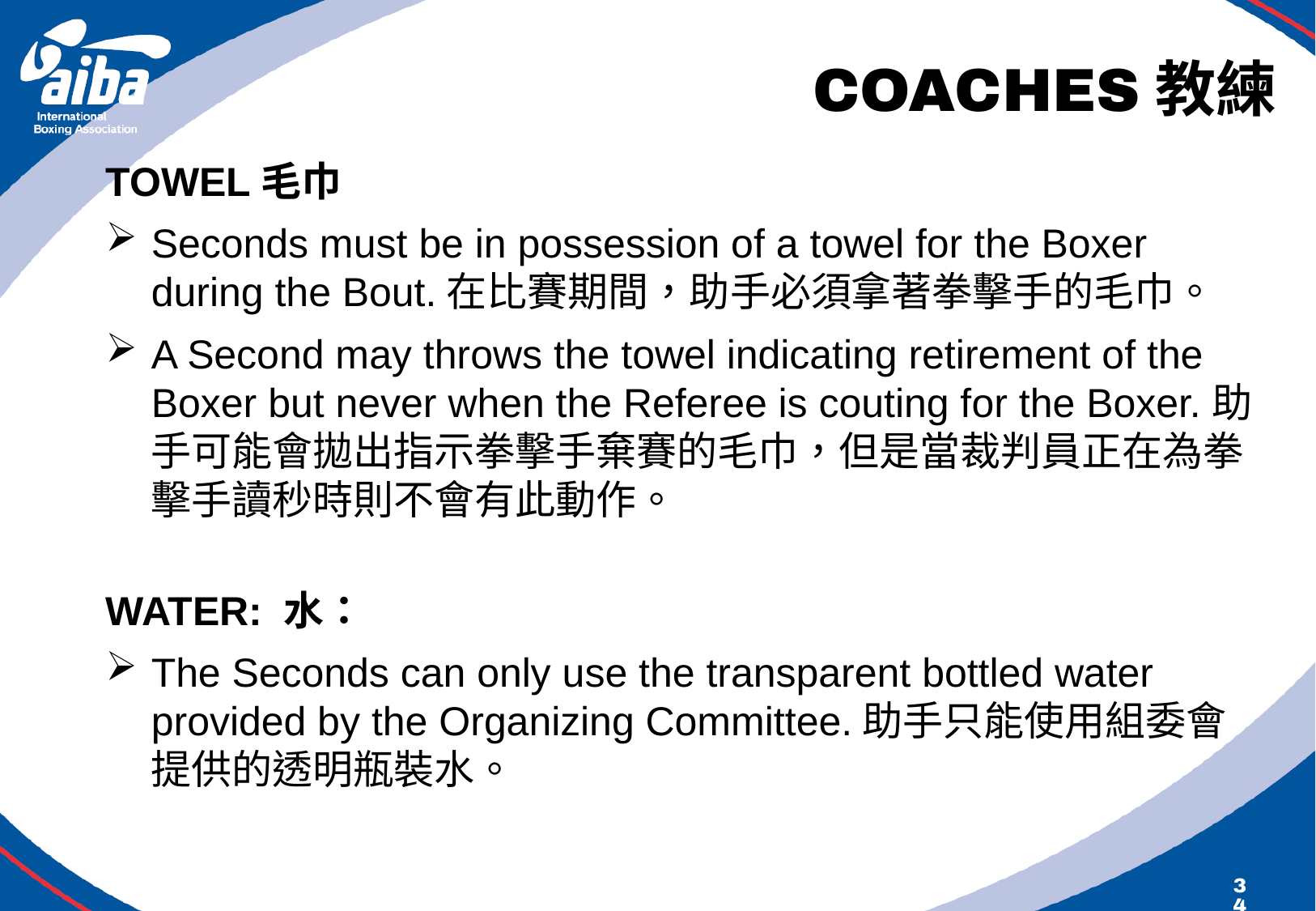

# COACHES教練
TOWEL毛巾
Seconds must be in possession of a towel for the Boxer during the Bout.在比賽期間，助手必須拿著拳擊手的毛巾。
A Second may throws the towel indicating retirement of the Boxer but never when the Referee is couting for the Boxer.助手可能會拋出指示拳擊手棄賽的毛巾，但是當裁判員正在為拳擊手讀秒時則不會有此動作。
WATER: 水：
The Seconds can only use the transparent bottled water provided by the Organizing Committee.助手只能使用組委會提供的透明瓶裝水。

340